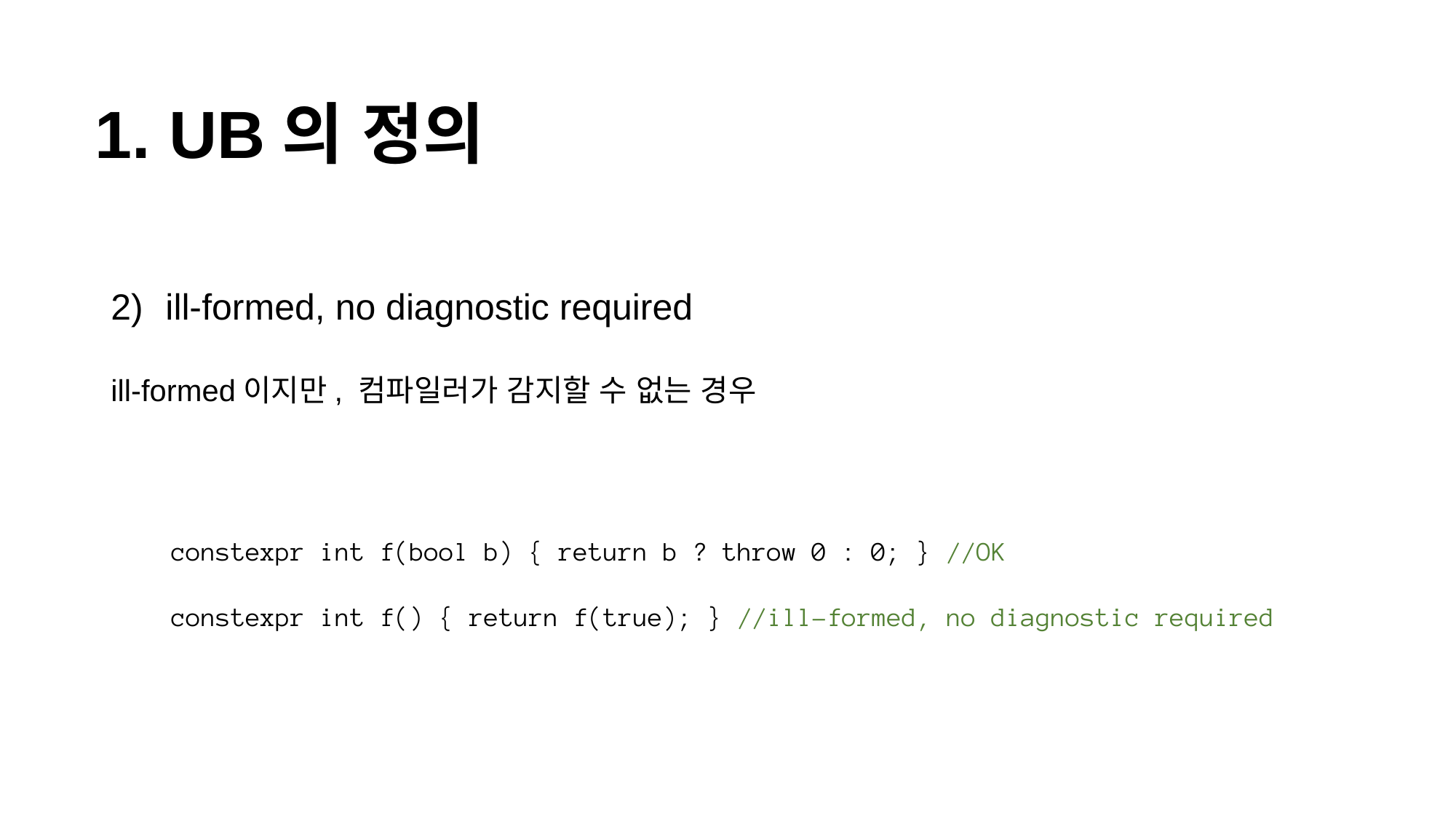

1. UB의 정의
ill-formed, no diagnostic required

ill-formed이지만, 컴파일러가 감지할 수 없는 경우
constexpr int f(bool b) { return b ? throw 0 : 0; } //OK

constexpr int f() { return f(true); } //ill-formed, no diagnostic required